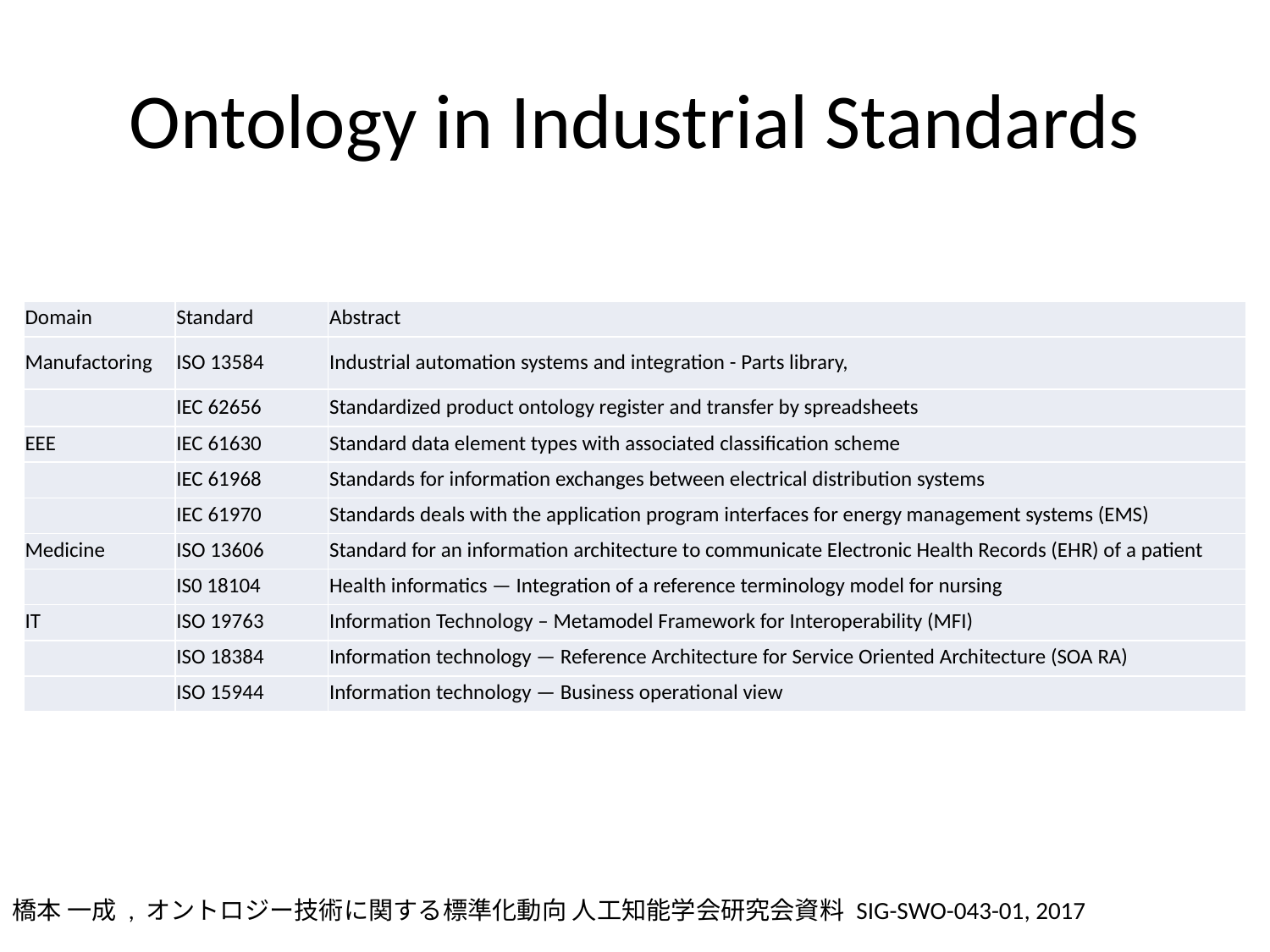

# Ontology in Industrial Standards
| Domain | Standard | Abstract |
| --- | --- | --- |
| Manufactoring | ISO 13584 | Industrial automation systems and integration - Parts library, |
|  | IEC 62656 | Standardized product ontology register and transfer by spreadsheets |
| EEE | IEC 61630 | Standard data element types with associated classification scheme |
|  | IEC 61968 | Standards for information exchanges between electrical distribution systems |
|  | IEC 61970 | Standards deals with the application program interfaces for energy management systems (EMS) |
| Medicine | ISO 13606 | Standard for an information architecture to communicate Electronic Health Records (EHR) of a patient |
|  | IS0 18104 | Health informatics — Integration of a reference terminology model for nursing |
| IT | ISO 19763 | Information Technology – Metamodel Framework for Interoperability (MFI) |
|  | ISO 18384 | Information technology — Reference Architecture for Service Oriented Architecture (SOA RA) |
|  | ISO 15944 | Information technology — Business operational view |
橋本 一成 , オントロジー技術に関する標準化動向 人工知能学会研究会資料 SIG-SWO-043-01, 2017